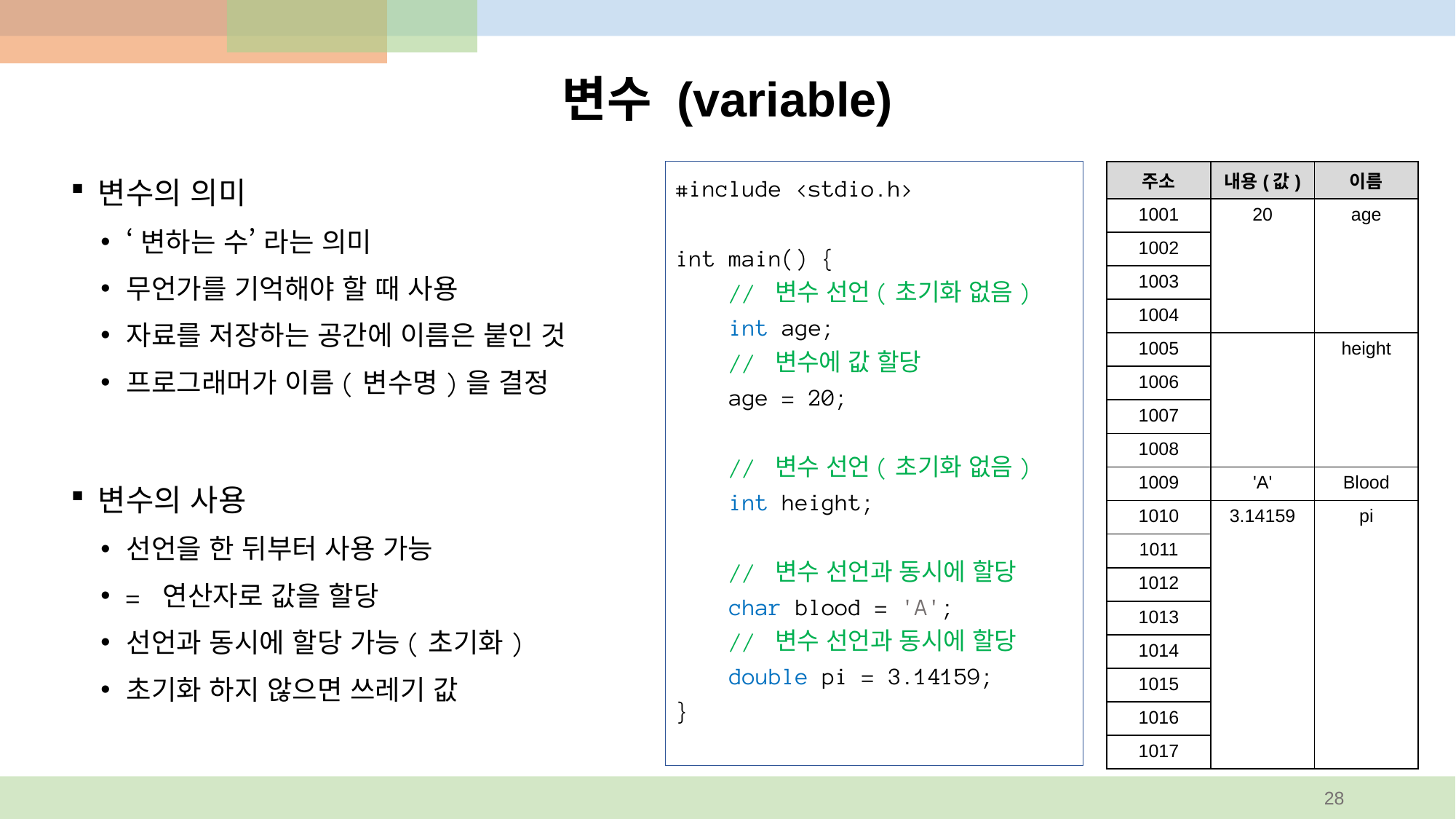

# 변수 (variable)
| 주소 | 내용(값) | 이름 |
| --- | --- | --- |
| 1001 | 20 | age |
| 1002 |  |  |
| 1003 |  |  |
| 1004 |  |  |
| 1005 |  | height |
| 1006 |  |  |
| 1007 |  |  |
| 1008 |  |  |
| 1009 | 'A' | Blood |
| 1010 | 3.14159 | pi |
| 1011 |  |  |
| 1012 |  |  |
| 1013 |  |  |
| 1014 |  |  |
| 1015 |  |  |
| 1016 |  |  |
| 1017 |  |  |
변수의 의미
‘변하는 수’ 라는 의미
무언가를 기억해야 할 때 사용
자료를 저장하는 공간에 이름은 붙인 것
프로그래머가 이름(변수명)을 결정

변수의 사용
선언을 한 뒤부터 사용 가능
= 연산자로 값을 할당
선언과 동시에 할당 가능(초기화)
초기화 하지 않으면 쓰레기 값
#include <stdio.h>

int main() {
    // 변수 선언(초기화 없음)
    int age;
    // 변수에 값 할당
    age = 20;

    // 변수 선언(초기화 없음)
    int height;

    // 변수 선언과 동시에 할당
    char blood = 'A';
    // 변수 선언과 동시에 할당
    double pi = 3.14159;
}
28